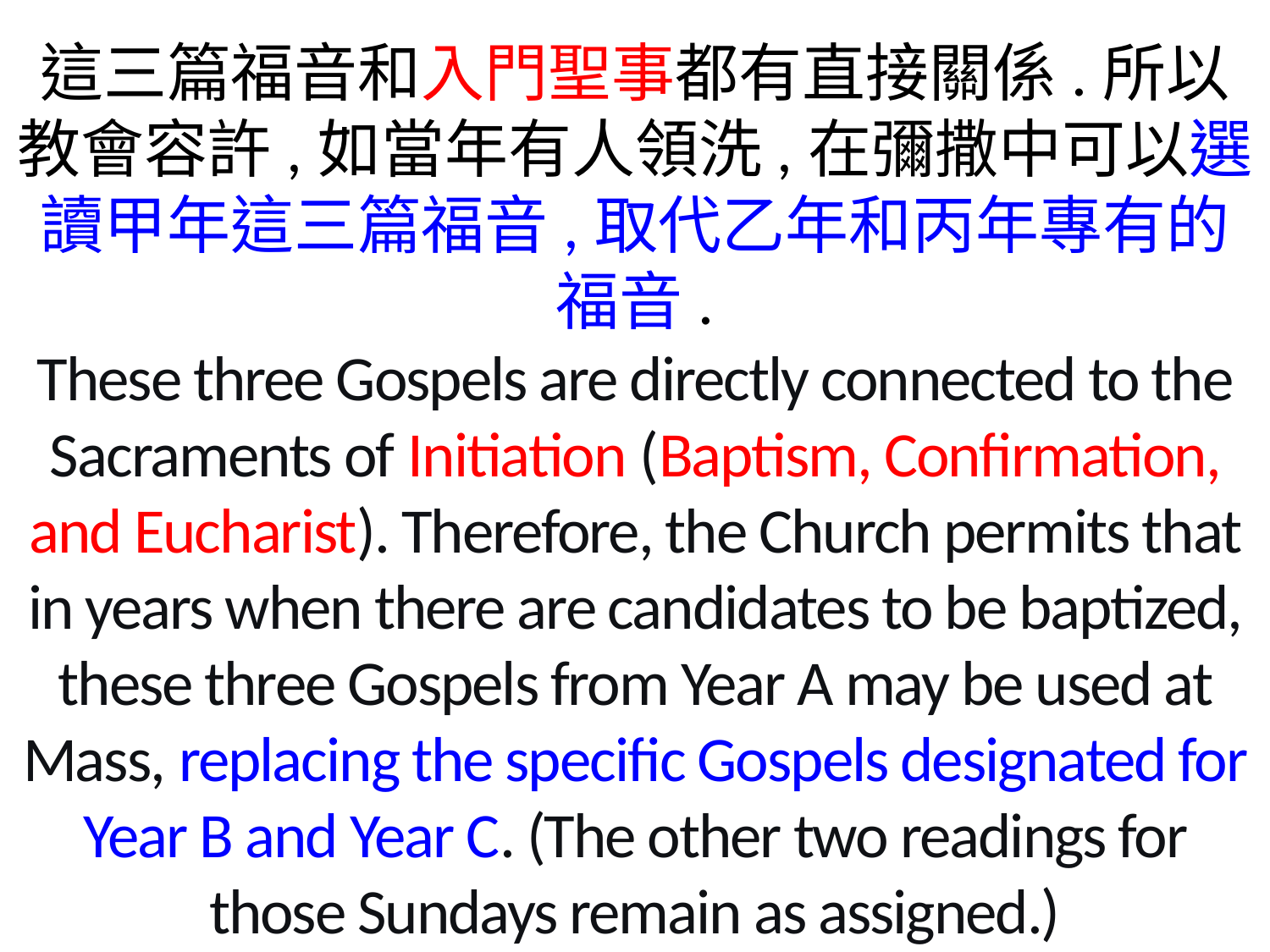

這三篇福音和入門聖事都有直接關係.所以教會容許,如當年有人領洗,在彌撒中可以選讀甲年這三篇福音,取代乙年和丙年專有的福音.
These three Gospels are directly connected to the Sacraments of Initiation (Baptism, Confirmation, and Eucharist). Therefore, the Church permits that in years when there are candidates to be baptized, these three Gospels from Year A may be used at Mass, replacing the specific Gospels designated for Year B and Year C. (The other two readings for those Sundays remain as assigned.)